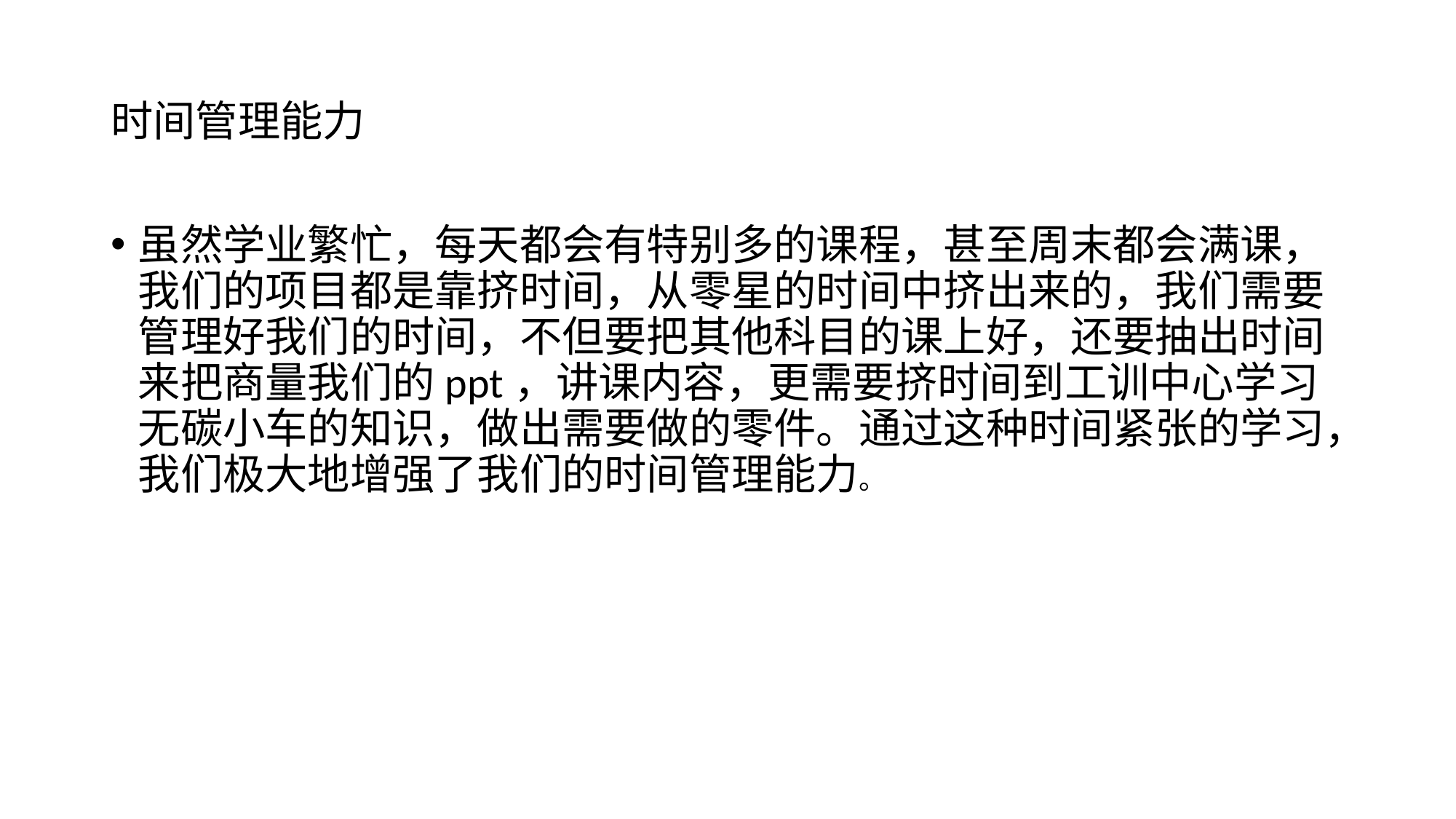

# 时间管理能力
虽然学业繁忙，每天都会有特别多的课程，甚至周末都会满课，我们的项目都是靠挤时间，从零星的时间中挤出来的，我们需要管理好我们的时间，不但要把其他科目的课上好，还要抽出时间来把商量我们的ppt，讲课内容，更需要挤时间到工训中心学习无碳小车的知识，做出需要做的零件。通过这种时间紧张的学习，我们极大地增强了我们的时间管理能力。